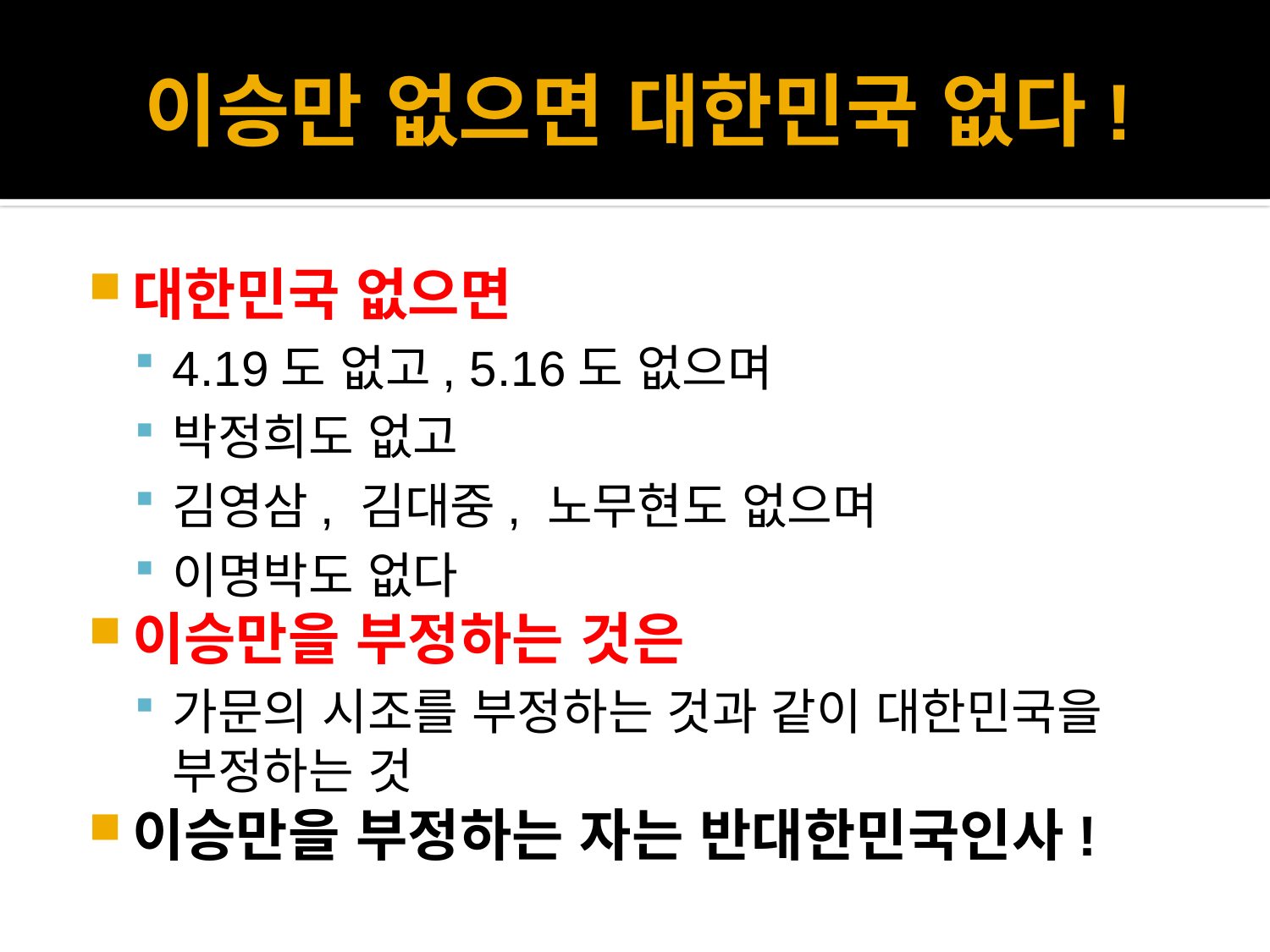

# 이승만 없으면 대한민국 없다!
대한민국 없으면
4.19도 없고, 5.16도 없으며
박정희도 없고
김영삼, 김대중, 노무현도 없으며
이명박도 없다
이승만을 부정하는 것은
가문의 시조를 부정하는 것과 같이 대한민국을 부정하는 것
이승만을 부정하는 자는 반대한민국인사!